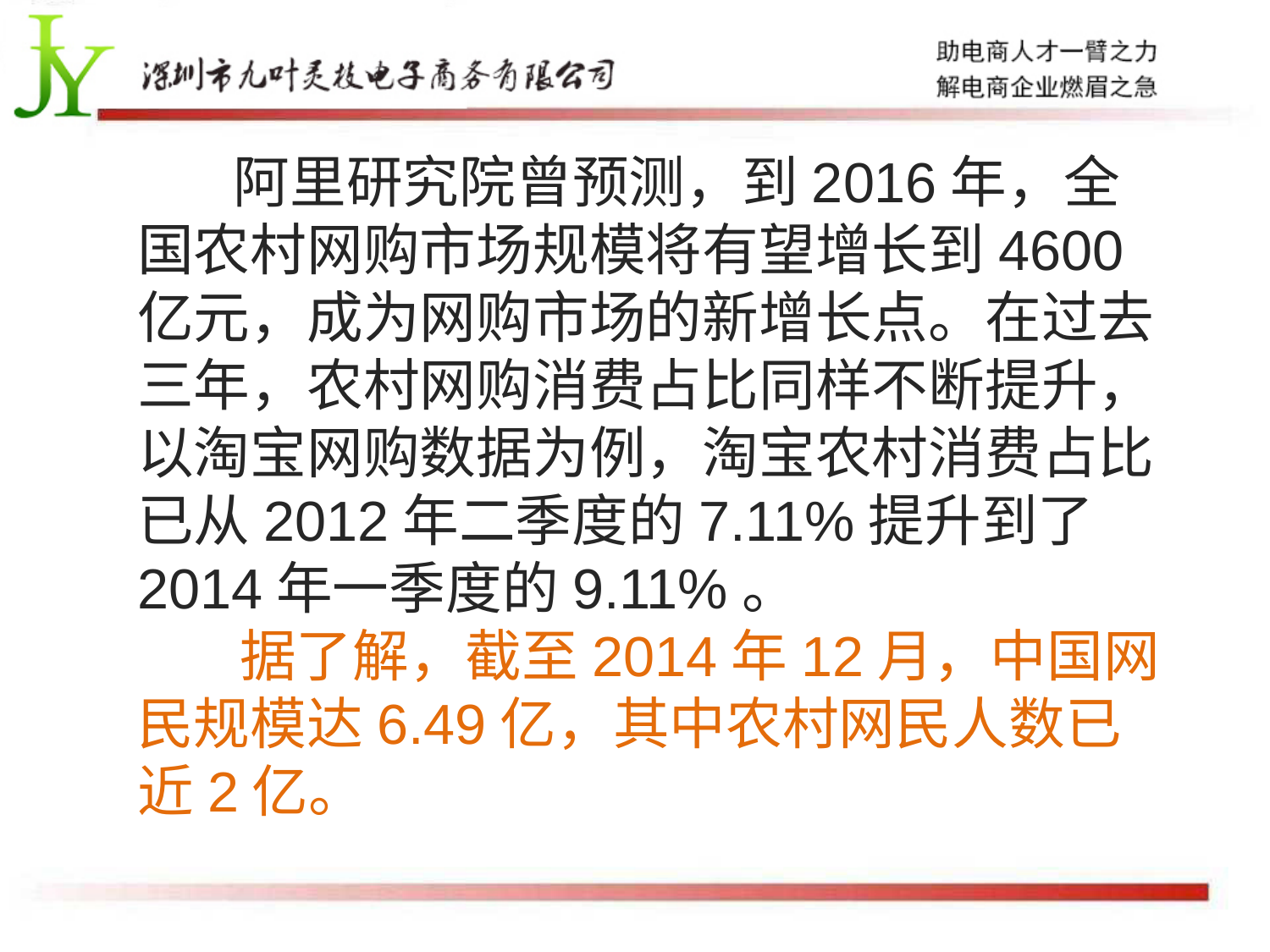

阿里研究院曾预测，到2016年，全国农村网购市场规模将有望增长到4600亿元，成为网购市场的新增长点。在过去三年，农村网购消费占比同样不断提升，以淘宝网购数据为例，淘宝农村消费占比已从2012年二季度的7.11%提升到了2014年一季度的9.11%。
       据了解，截至2014年12月，中国网民规模达6.49亿，其中农村网民人数已近2亿。